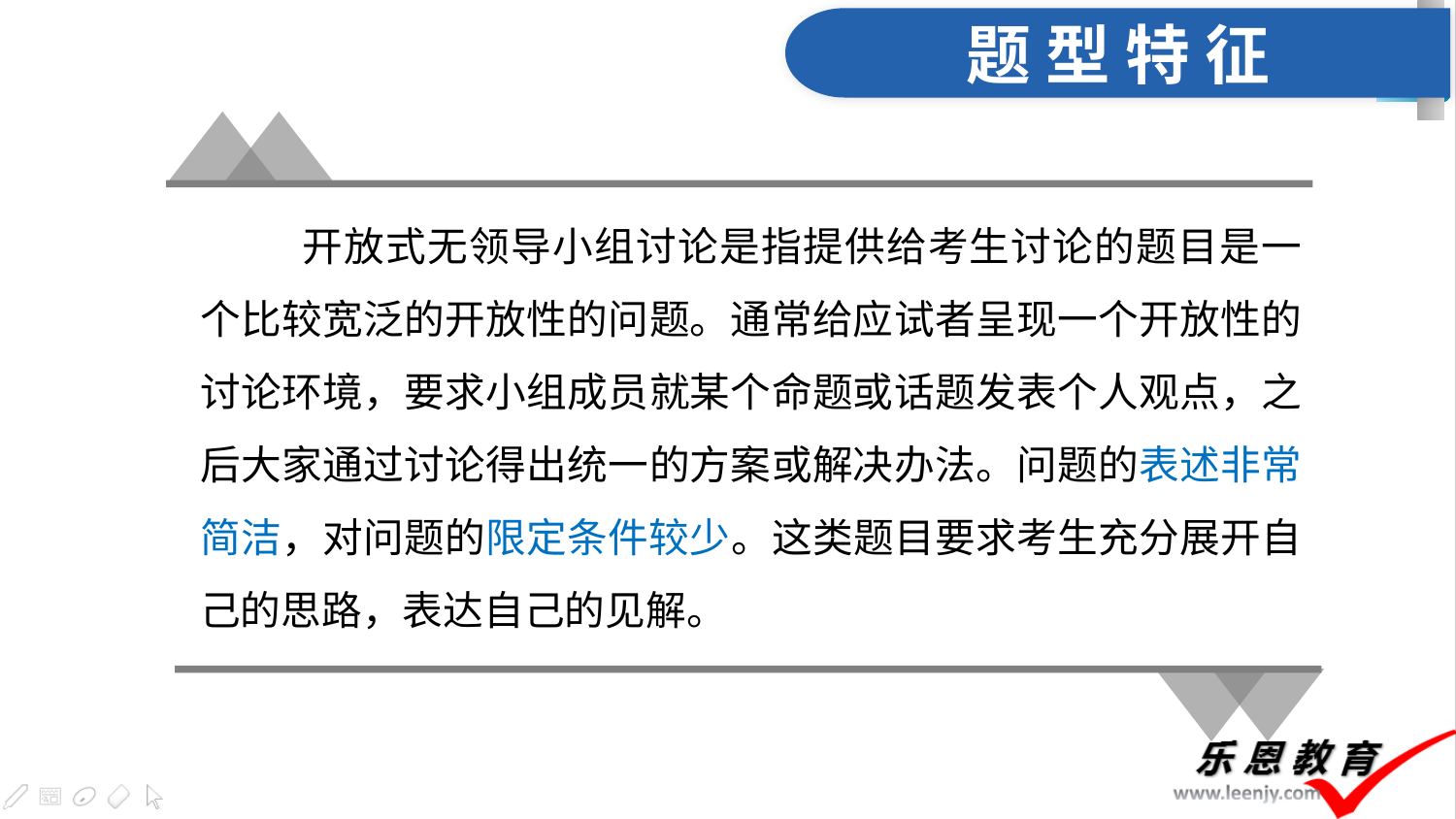

题 型 特 征

         开放式无领导小组讨论是指提供给考生讨论的题目是一个比较宽泛的开放性的问题。通常给应试者呈现一个开放性的讨论环境，要求小组成员就某个命题或话题发表个人观点，之后大家通过讨论得出统一的方案或解决办法。问题的表述非常简洁，对问题的限定条件较少。这类题目要求考生充分展开自己的思路，表达自己的见解。